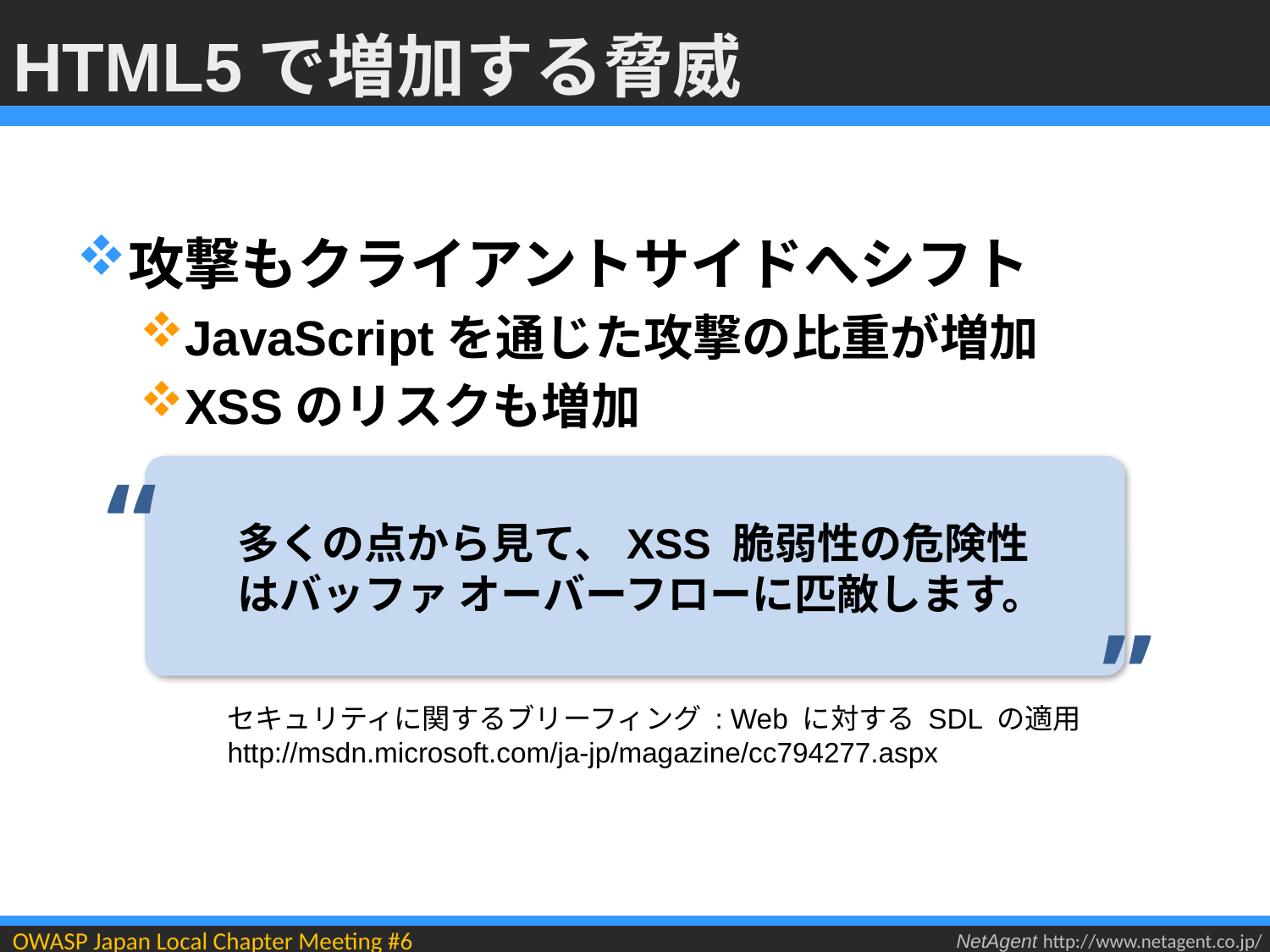

# HTML5で増加する脅威
攻撃もクライアントサイドへシフト
JavaScriptを通じた攻撃の比重が増加
XSSのリスクも増加
“

多くの点から見て、XSS 脆弱性の危険性はバッファ オーバーフローに匹敵します。
”
セキュリティに関するブリーフィング : Web に対する SDL の適用
http://msdn.microsoft.com/ja-jp/magazine/cc794277.aspx